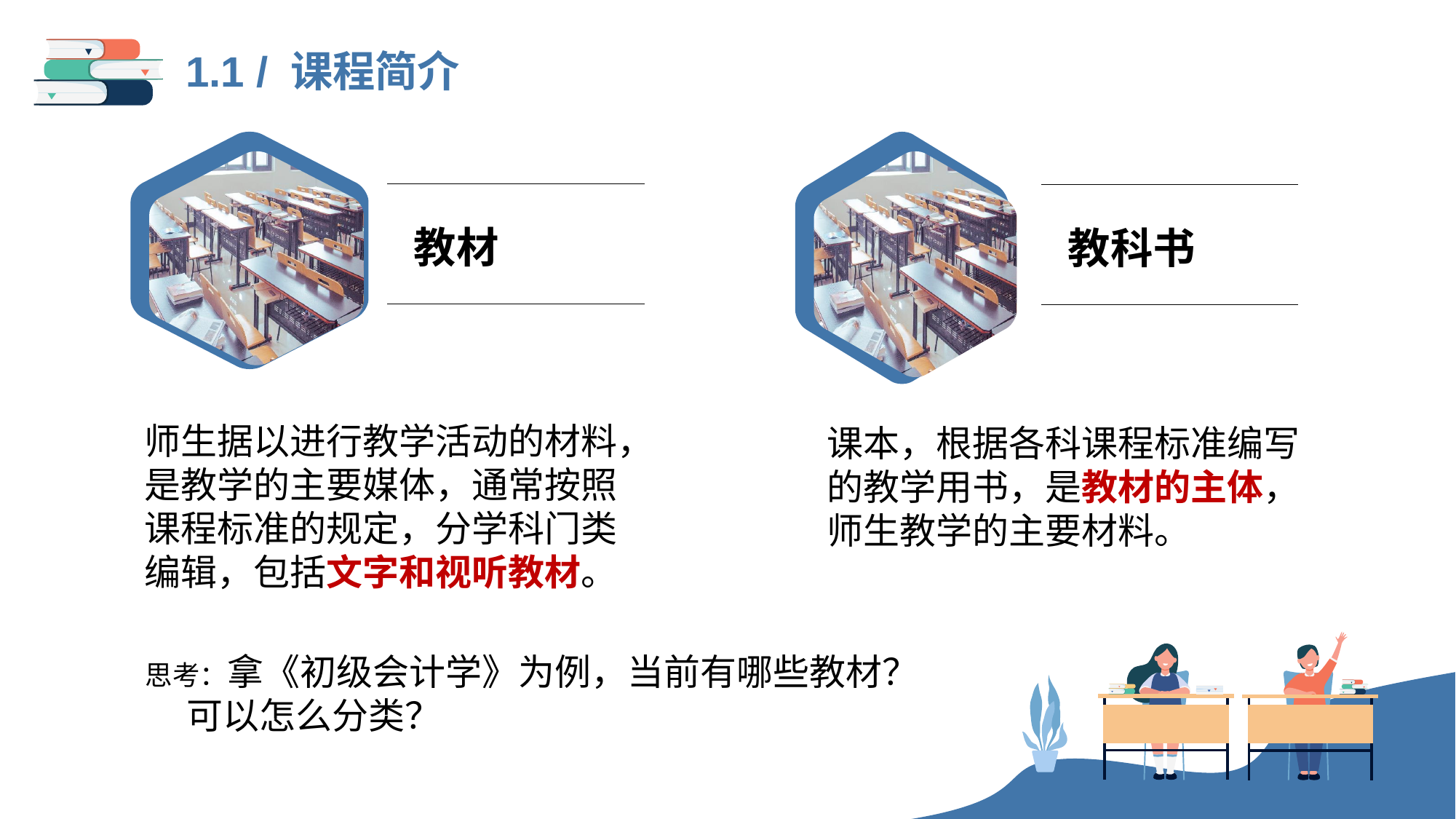

1.1 / 课程简介

教材
教科书

师生据以进行教学活动的材料，
是教学的主要媒体，通常按照
课程标准的规定，分学科门类
编辑，包括文字和视听教材。
课本，根据各科课程标准编写
的教学用书，是教材的主体，
师生教学的主要材料。
课程标准
思考：拿《初级会计学》为例，当前有哪些教材？
    可以怎么分类？